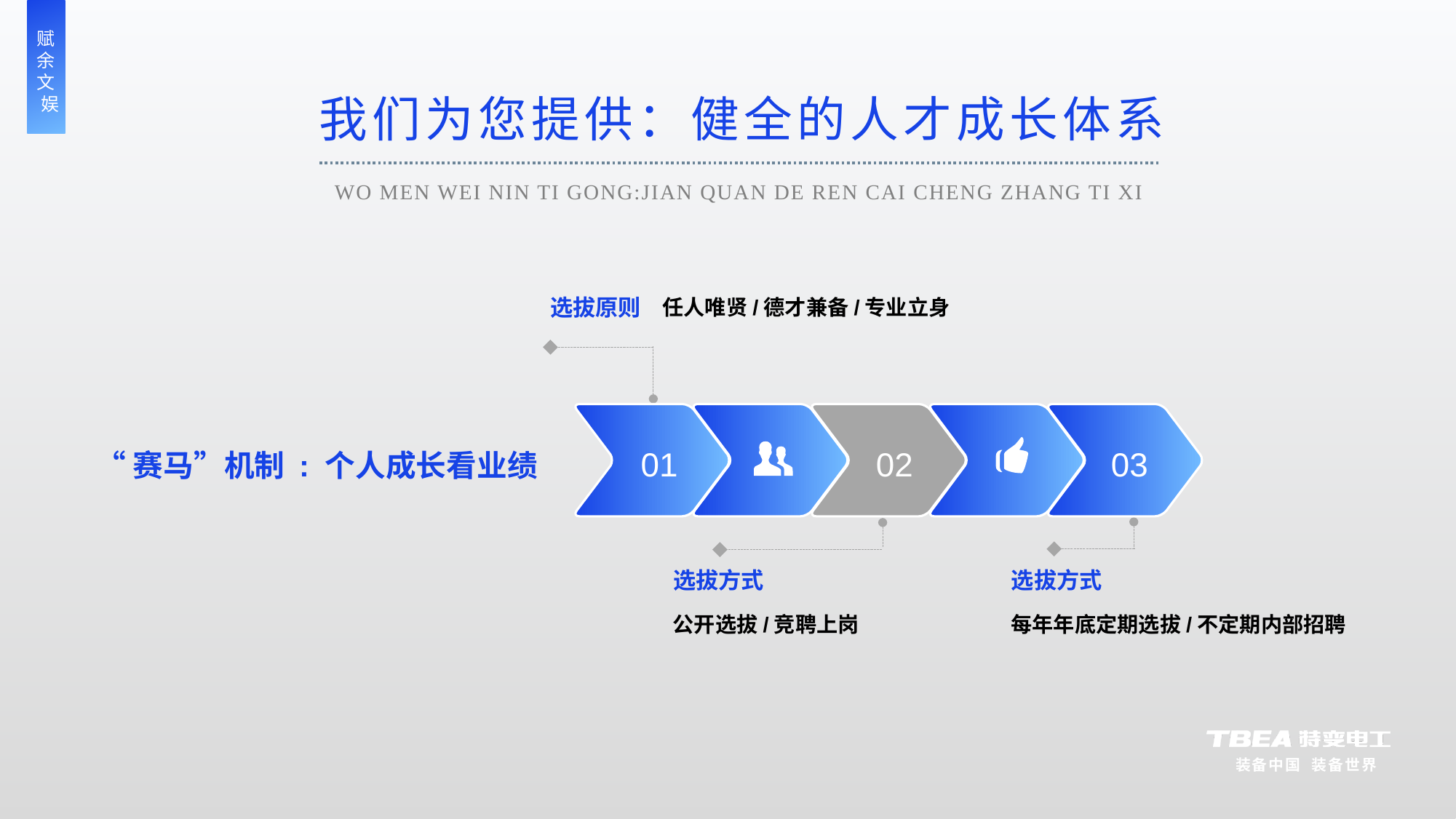

我们为您提供：健全的人才成长体系
WO MEN WEI NIN TI GONG:JIAN QUAN DE REN CAI CHENG ZHANG TI XI
任人唯贤/德才兼备/专业立身
选拔原则

01

02
选拔方式
公开选拔/竞聘上岗

03
选拔方式
每年年底定期选拔/不定期内部招聘
“赛马”机制 : 个人成长看业绩